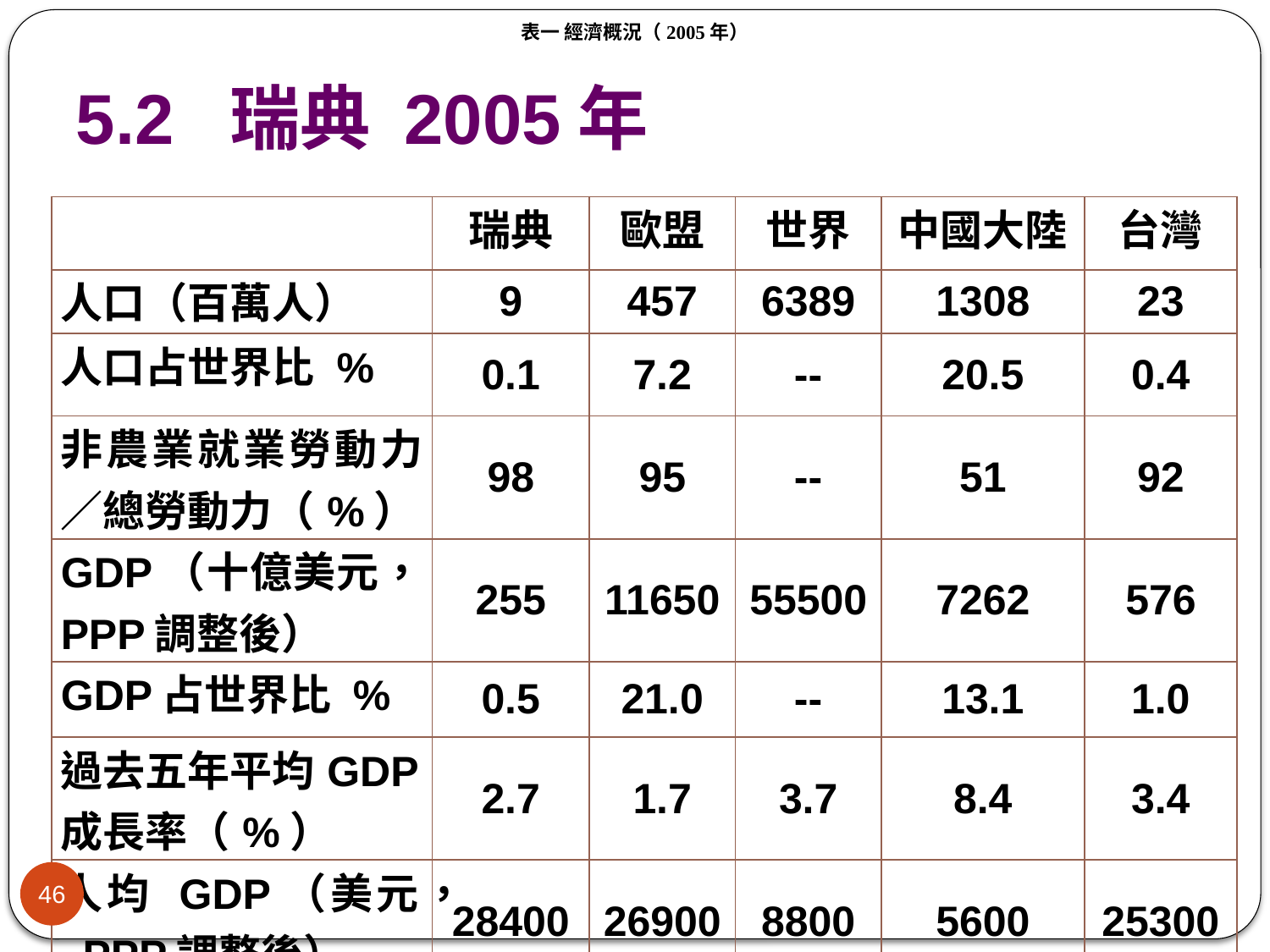

表一 經濟概況（2005年）
# 5.2  瑞典 2005年
|  | 瑞典 | 歐盟 | 世界 | 中國大陸 | 台灣 |
| --- | --- | --- | --- | --- | --- |
| 人口（百萬人） | 9 | 457 | 6389 | 1308 | 23 |
| 人口占世界比 % | 0.1 | 7.2 | -- | 20.5 | 0.4 |
| 非農業就業勞動力／總勞動力（%） | 98 | 95 | -- | 51 | 92 |
| GDP（十億美元， PPP調整後） | 255 | 11650 | 55500 | 7262 | 576 |
| GDP占世界比 % | 0.5 | 21.0 | -- | 13.1 | 1.0 |
| 過去五年平均GDP成長率（%） | 2.7 | 1.7 | 3.7 | 8.4 | 3.4 |
| 人均 GDP（美元， PPP調整後） | 28400 | 26900 | 8800 | 5600 | 25300 |
46